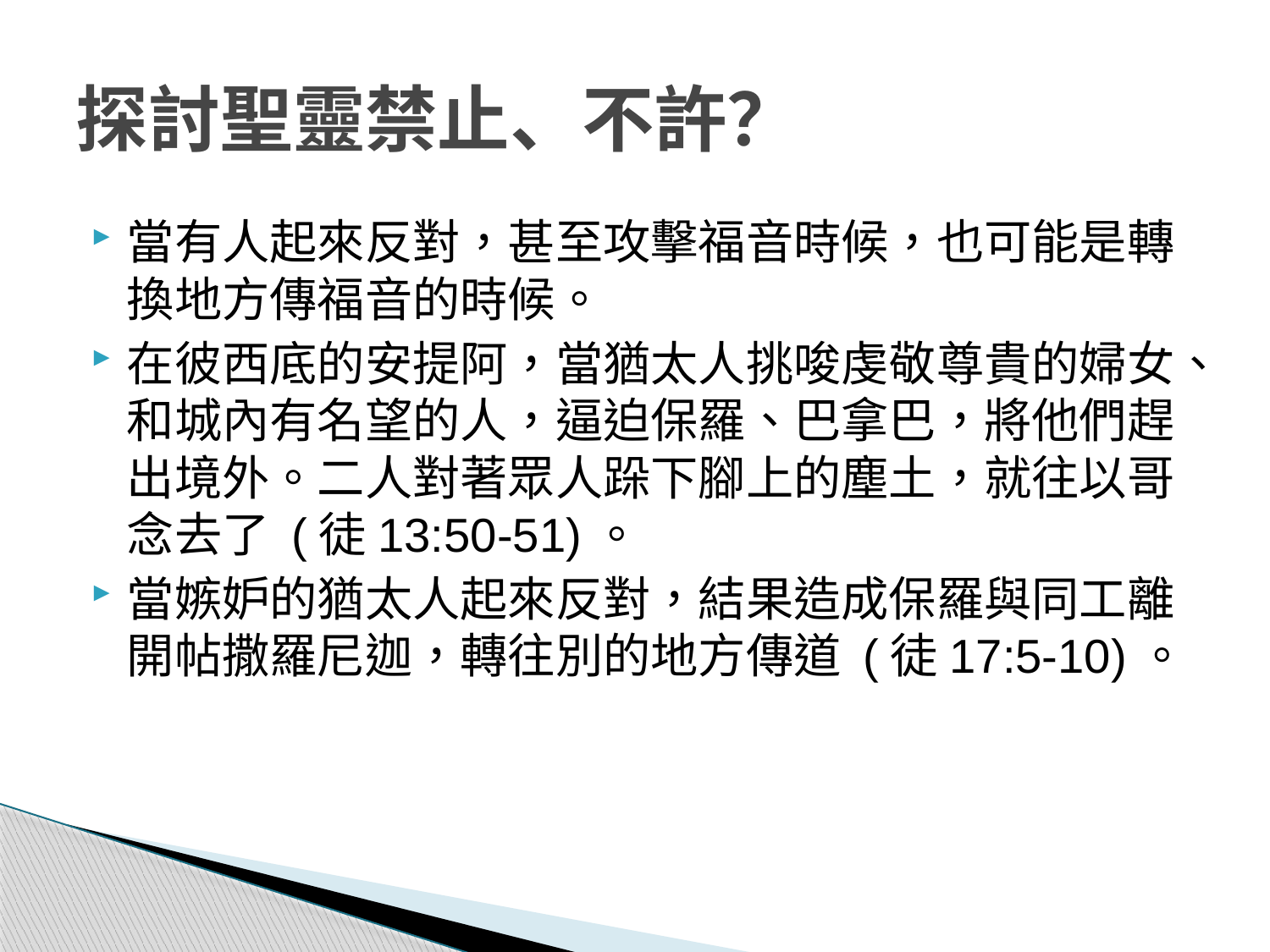

# 探討聖靈禁止、不許？
當有人起來反對，甚至攻擊福音時候，也可能是轉換地方傳福音的時候。
在彼西底的安提阿，當猶太人挑唆虔敬尊貴的婦女、和城內有名望的人，逼迫保羅、巴拿巴，將他們趕出境外。二人對著眾人跺下腳上的塵土，就往以哥念去了 (徒13:50-51)。
當嫉妒的猶太人起來反對，結果造成保羅與同工離開帖撒羅尼迦，轉往別的地方傳道 (徒17:5-10)。